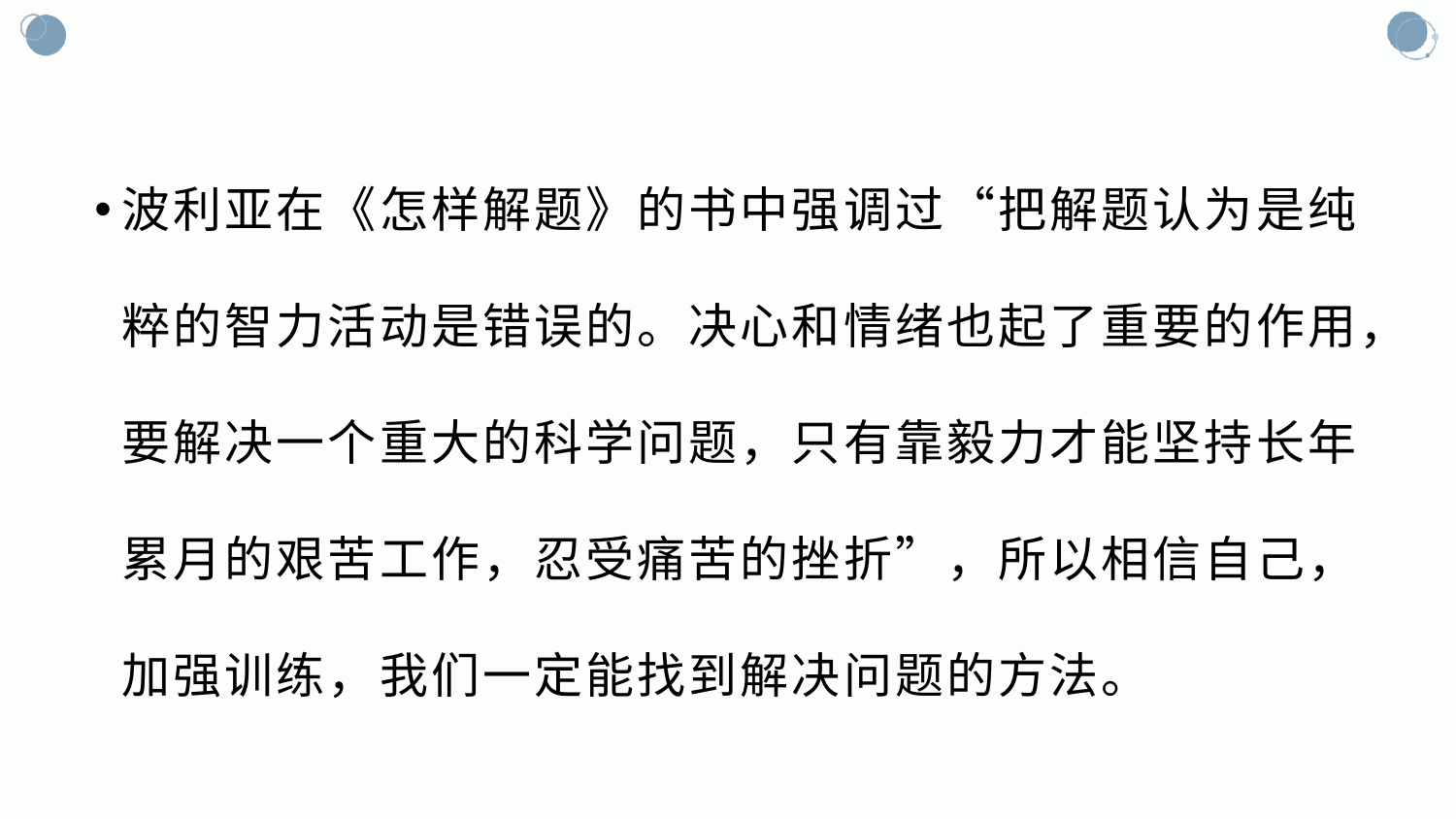

#
波利亚在《怎样解题》的书中强调过“把解题认为是纯粹的智力活动是错误的。决心和情绪也起了重要的作用，要解决一个重大的科学问题，只有靠毅力才能坚持长年累月的艰苦工作，忍受痛苦的挫折”，所以相信自己，加强训练，我们一定能找到解决问题的方法。